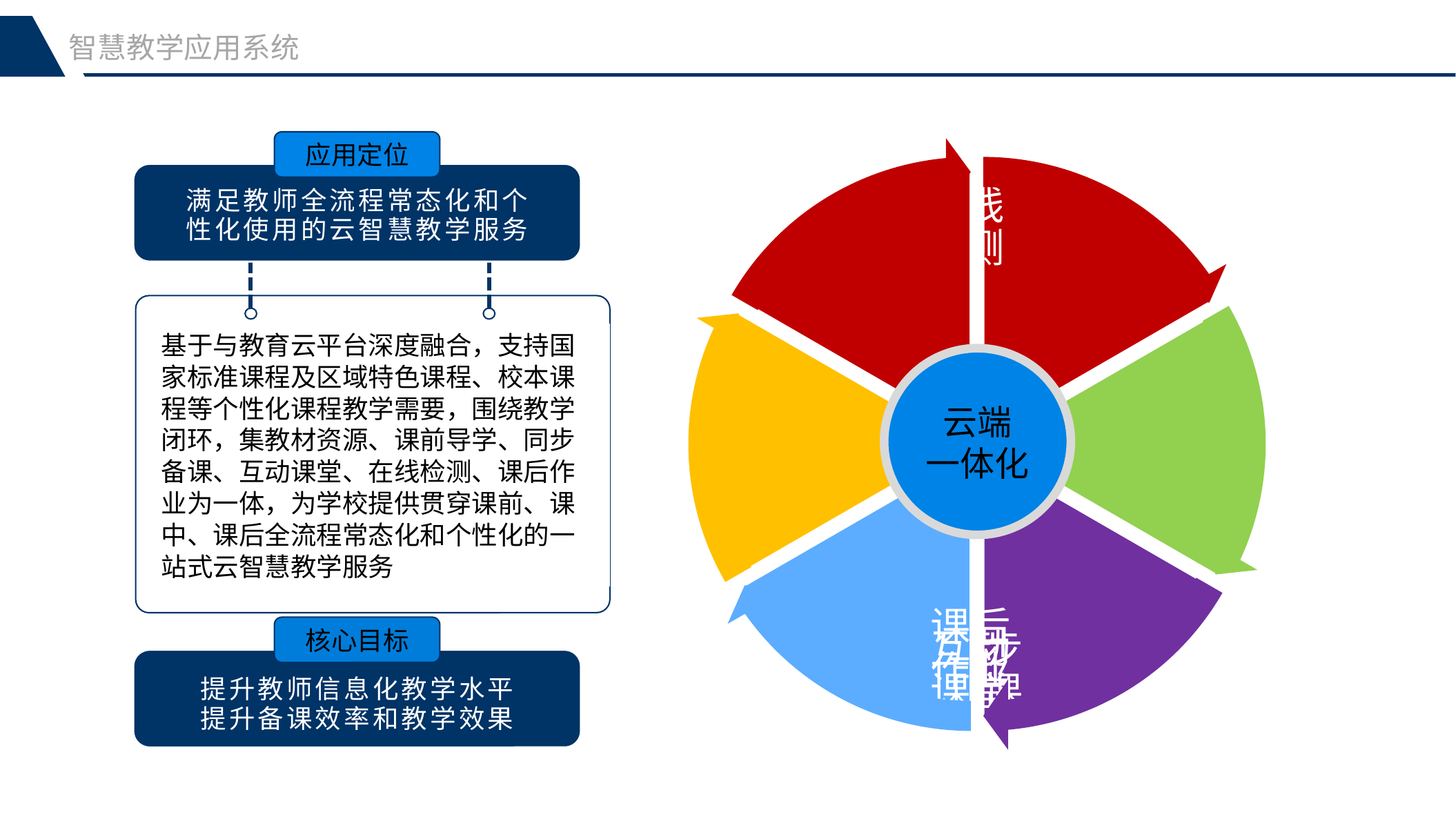

智慧教学应用系统

应用定位

满足教师全流程常态化和个
性化使用的云智慧教学服务
教材
资源
课前
导学
同步
备课
互动
课堂
在线
检测
课后
作业

基于与教育云平台深度融合，支持国家标准课程及区域特色课程、校本课程等个性化课程教学需要，围绕教学闭环，集教材资源、课前导学、同步备课、互动课堂、在线检测、课后作业为一体，为学校提供贯穿课前、课中、课后全流程常态化和个性化的一站式云智慧教学服务
云端
一体化
核心目标

提升教师信息化教学水平
提升备课效率和教学效果